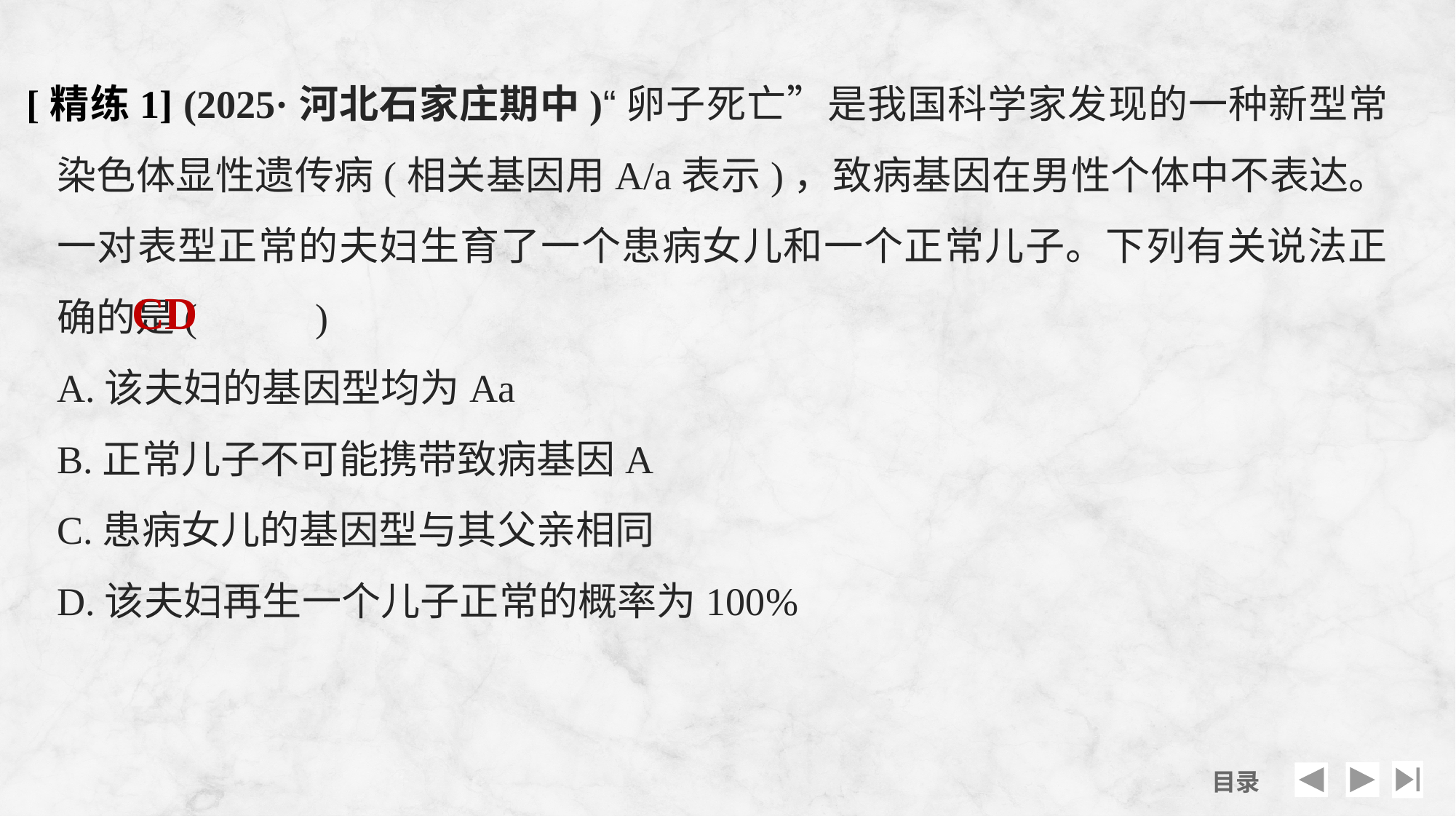

[精练1] (2025·河北石家庄期中)“卵子死亡”是我国科学家发现的一种新型常染色体显性遗传病(相关基因用A/a表示)，致病基因在男性个体中不表达。一对表型正常的夫妇生育了一个患病女儿和一个正常儿子。下列有关说法正确的是(  　　)
A.该夫妇的基因型均为Aa
B.正常儿子不可能携带致病基因A
C.患病女儿的基因型与其父亲相同
D.该夫妇再生一个儿子正常的概率为100%
CD